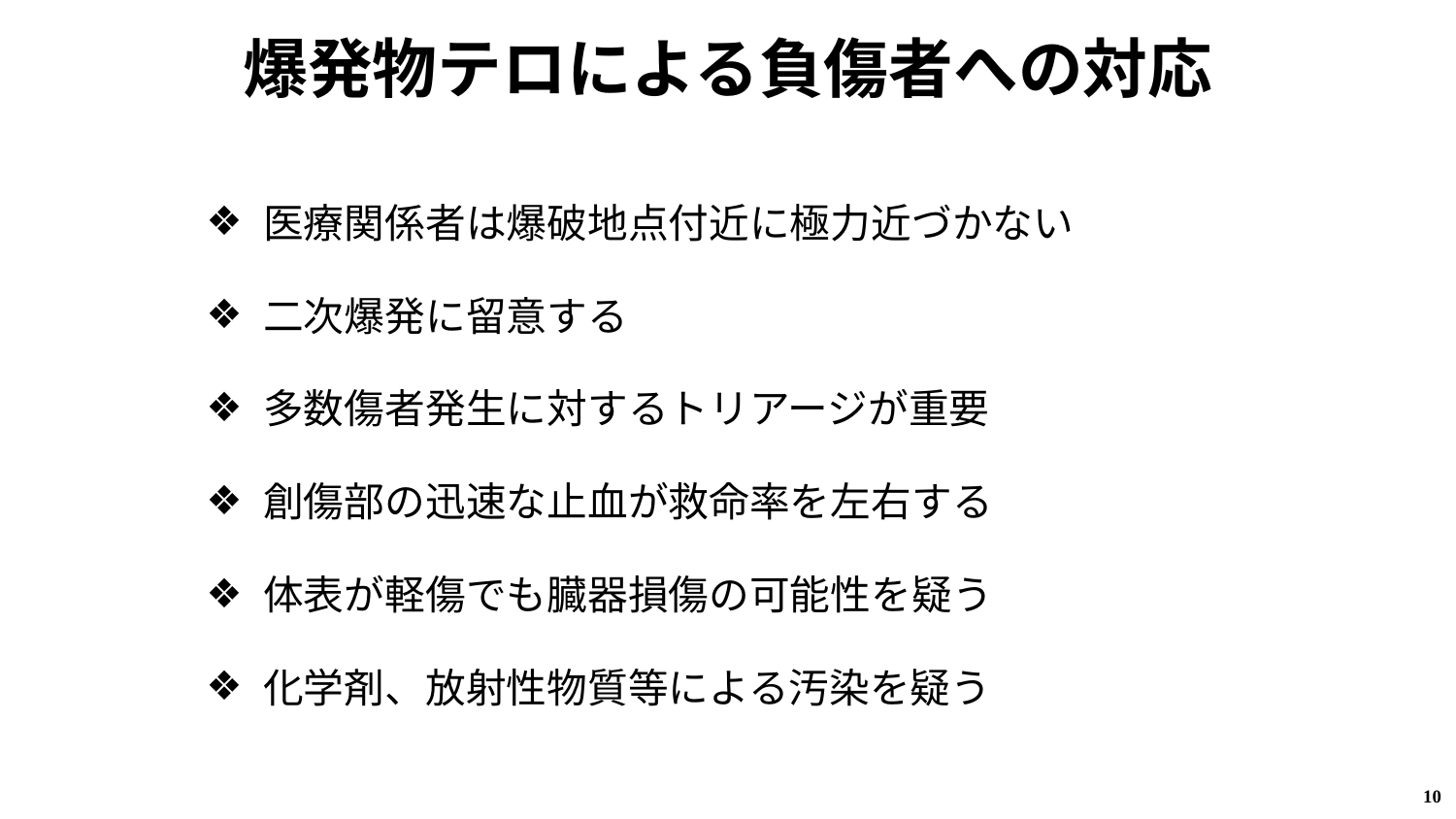

# 爆発物テロによる負傷者への対応
医療関係者は爆破地点付近に極力近づかない
二次爆発に留意する
多数傷者発生に対するトリアージが重要
創傷部の迅速な止血が救命率を左右する
体表が軽傷でも臓器損傷の可能性を疑う
化学剤、放射性物質等による汚染を疑う
10